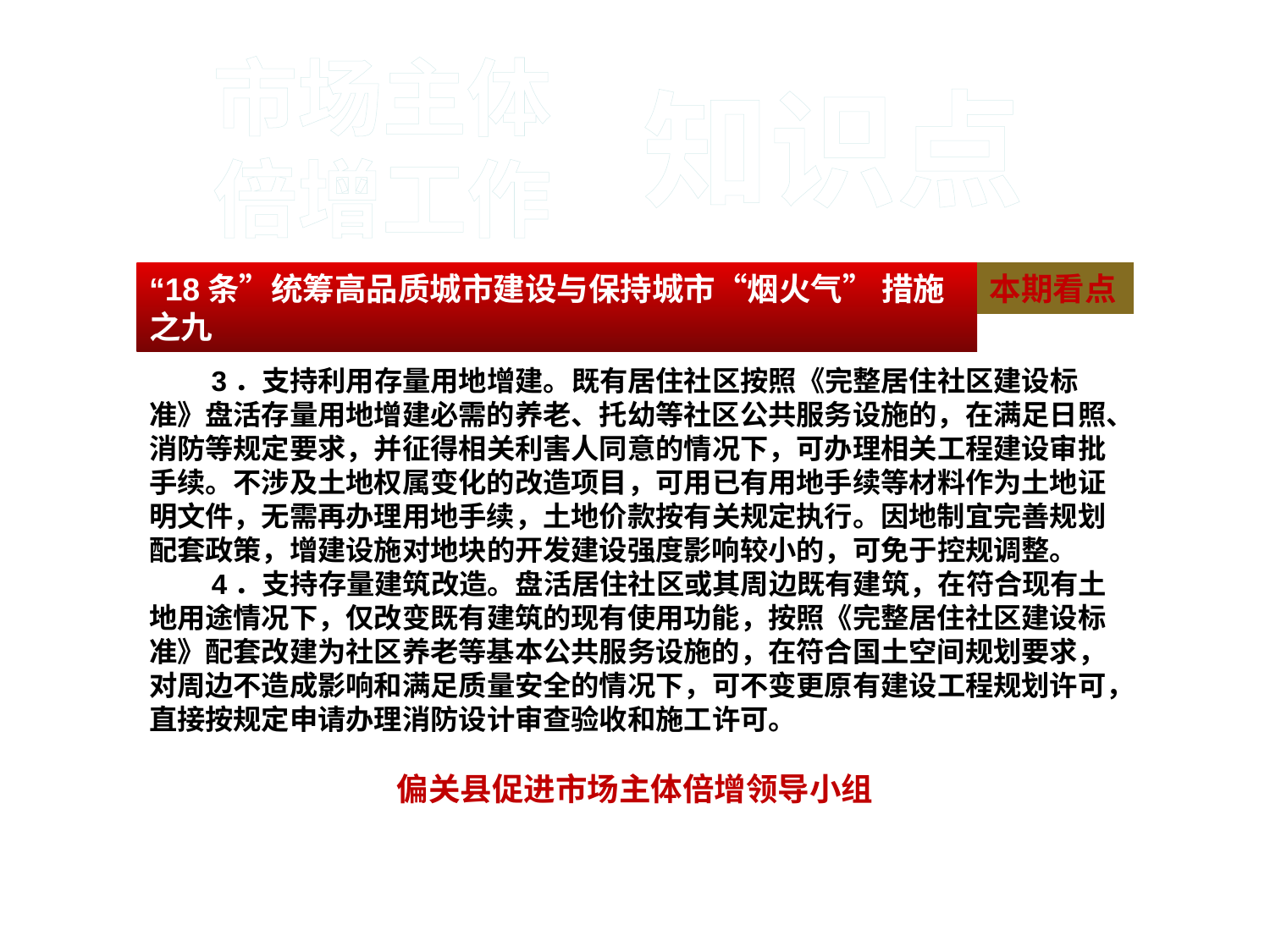

#

市场主体
倍增工作
知识点

       3．支持利用存量用地增建。既有居住社区按照《完整居住社区建设标准》盘活存量用地增建必需的养老、托幼等社区公共服务设施的，在满足日照、消防等规定要求，并征得相关利害人同意的情况下，可办理相关工程建设审批手续。不涉及土地权属变化的改造项目，可用已有用地手续等材料作为土地证明文件，无需再办理用地手续，土地价款按有关规定执行。因地制宜完善规划配套政策，增建设施对地块的开发建设强度影响较小的，可免于控规调整。
        4．支持存量建筑改造。盘活居住社区或其周边既有建筑，在符合现有土地用途情况下，仅改变既有建筑的现有使用功能，按照《完整居住社区建设标准》配套改建为社区养老等基本公共服务设施的，在符合国土空间规划要求，对周边不造成影响和满足质量安全的情况下，可不变更原有建设工程规划许可，直接按规定申请办理消防设计审查验收和施工许可。

偏关县促进市场主体倍增领导小组
“18条”统筹高品质城市建设与保持城市“烟火气” 措施之九
本期看点